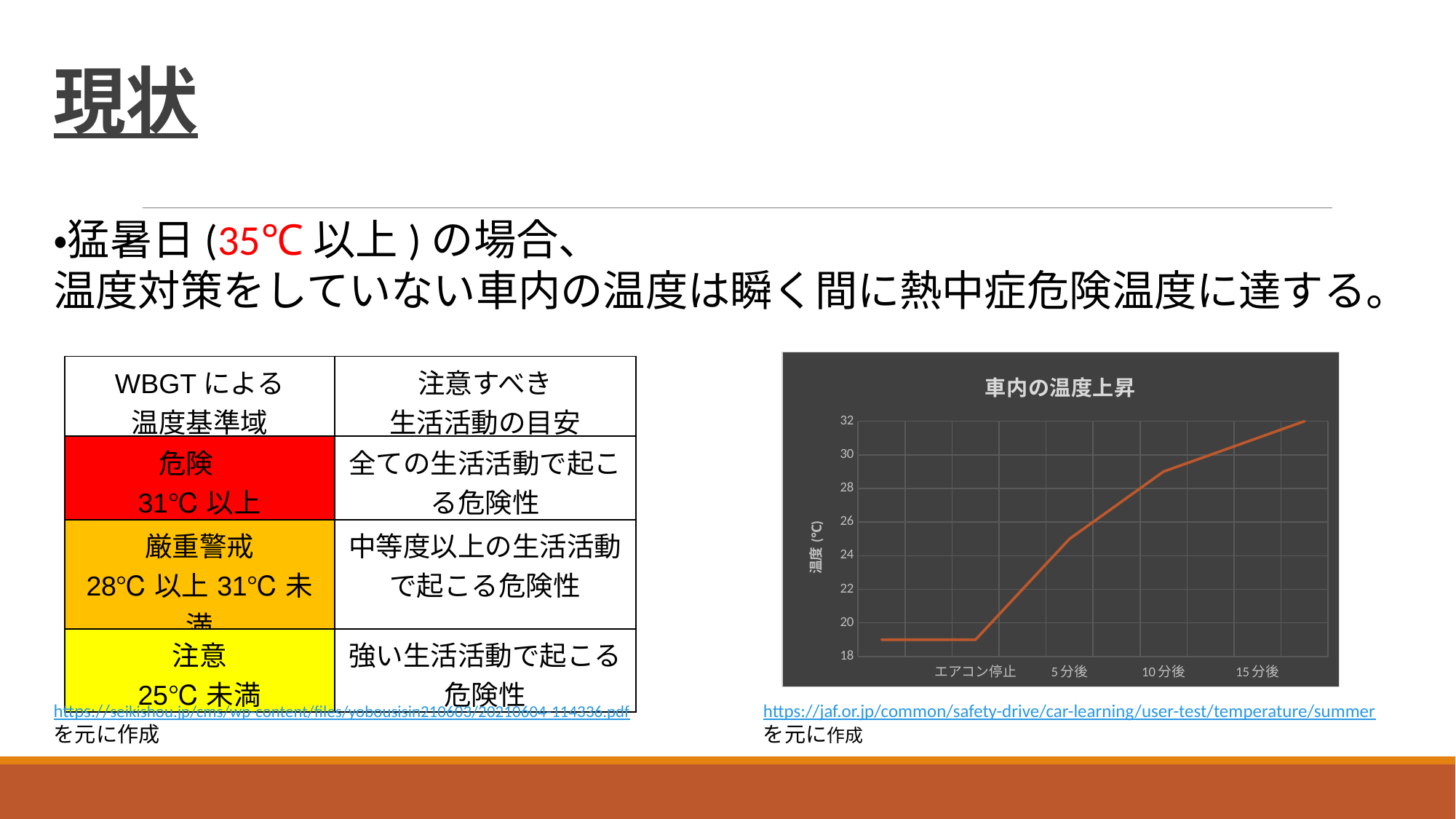

現状
・猛暑日(35℃以上)の場合、
温度対策をしていない車内の温度は瞬く間に熱中症危険温度に達する。

### Chart: 車内の温度上昇

| Category |  |
|---|---|
|  | 19.0 |
|  | 19.0 |
| エアコン停止 | 19.0 |
|  | 22.0 |
| 5分後 | 25.0 |
|  | 27.0 |
| 10分後 | 29.0 |
|  | 30.0 |
| 15分後 | 31.0 |
| WBGTによる 温度基準域 | 注意すべき 生活活動の目安 |
| --- | --- |
| 危険　 31℃以上 | 全ての生活活動で起こる危険性 |
| 厳重警戒 28℃以上31℃未満 | 中等度以上の生活活動で起こる危険性 |
| 注意 25℃未満 | 強い生活活動で起こる危険性 |
https://seikishou.jp/cms/wp-content/files/yobousisin210603/20210604-114336.pdf
を元に作成
https://jaf.or.jp/common/safety-drive/car-learning/user-test/temperature/summer
を元に作成